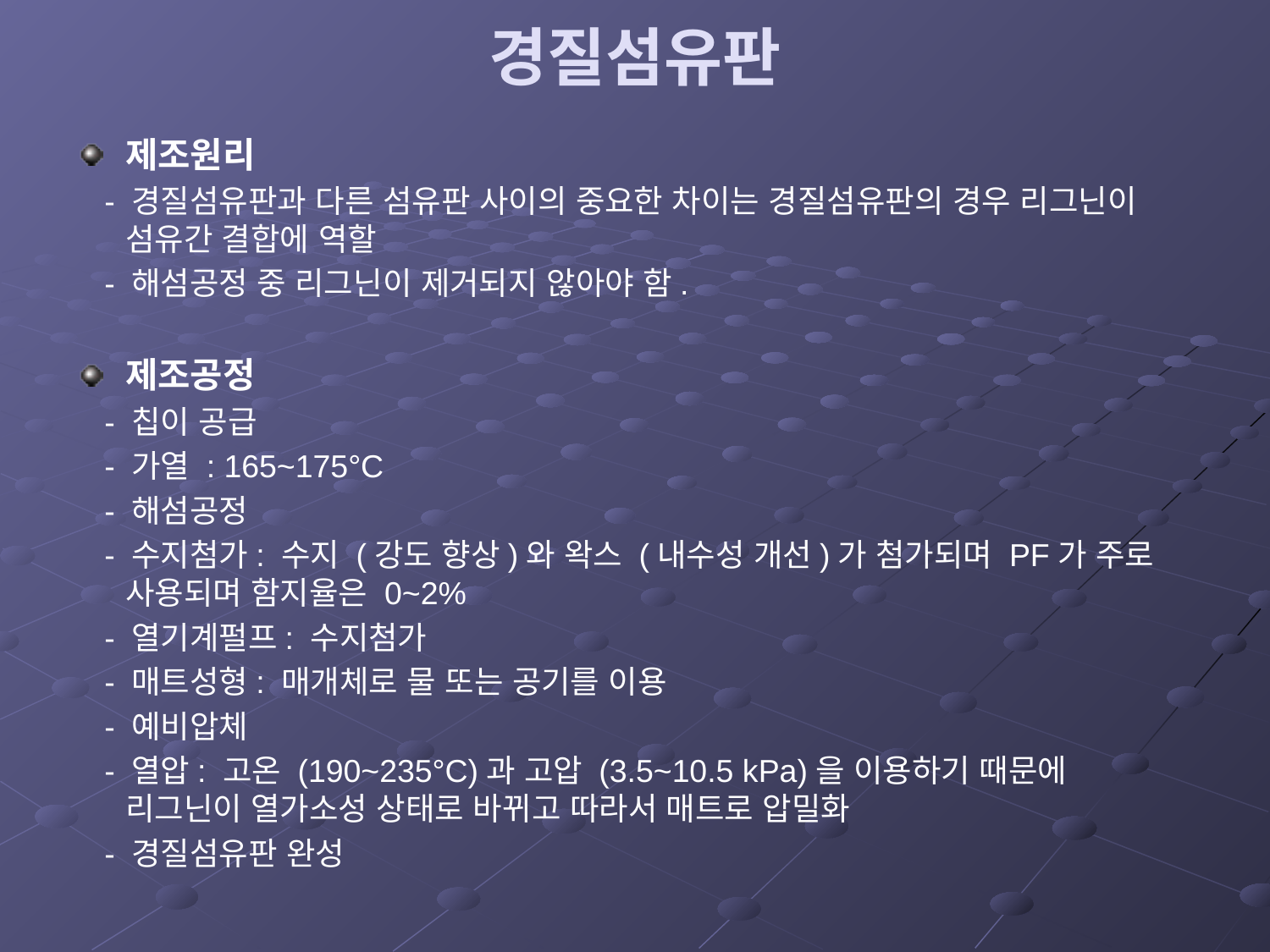

# 경질섬유판
제조원리
   - 경질섬유판과 다른 섬유판 사이의 중요한 차이는 경질섬유판의 경우 리그닌이 섬유간 결합에 역할
   - 해섬공정 중 리그닌이 제거되지 않아야 함.

제조공정
   - 칩이 공급
   - 가열 : 165~175°C
   - 해섬공정
   - 수지첨가: 수지 (강도 향상)와 왁스 (내수성 개선)가 첨가되며 PF가 주로 사용되며 함지율은 0~2%
   - 열기계펄프: 수지첨가
   - 매트성형: 매개체로 물 또는 공기를 이용
   - 예비압체
   - 열압: 고온 (190~235°C)과 고압 (3.5~10.5 kPa)을 이용하기 때문에 리그닌이 열가소성 상태로 바뀌고 따라서 매트로 압밀화
   - 경질섬유판 완성